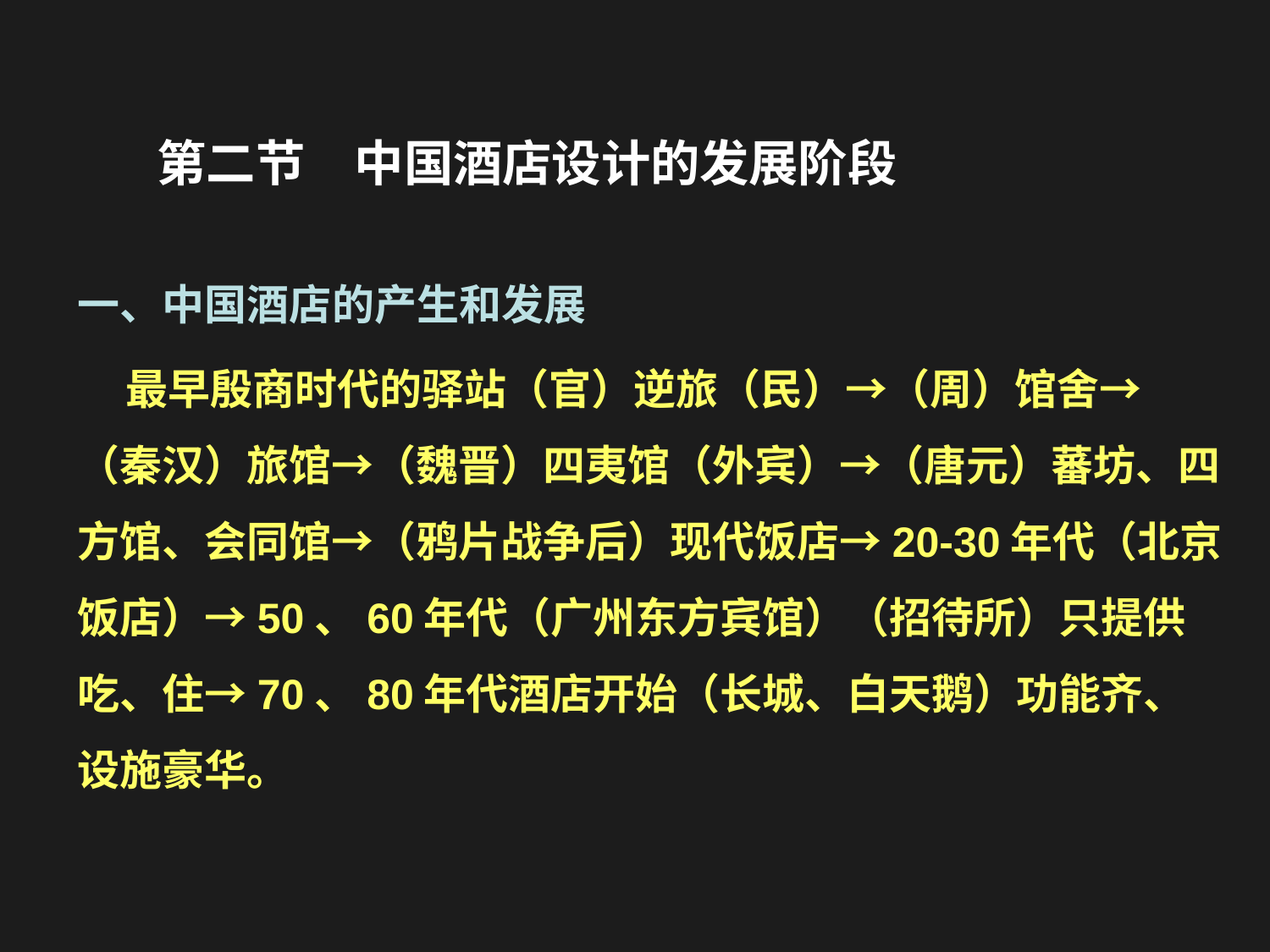

第二节　中国酒店设计的发展阶段
一、中国酒店的产生和发展
    最早殷商时代的驿站（官）逆旅（民）→（周）馆舍→（秦汉）旅馆→（魏晋）四夷馆（外宾）→（唐元）蕃坊、四方馆、会同馆→（鸦片战争后）现代饭店→20-30年代（北京饭店）→50、60年代（广州东方宾馆）（招待所）只提供吃、住→70、80年代酒店开始（长城、白天鹅）功能齐、设施豪华。